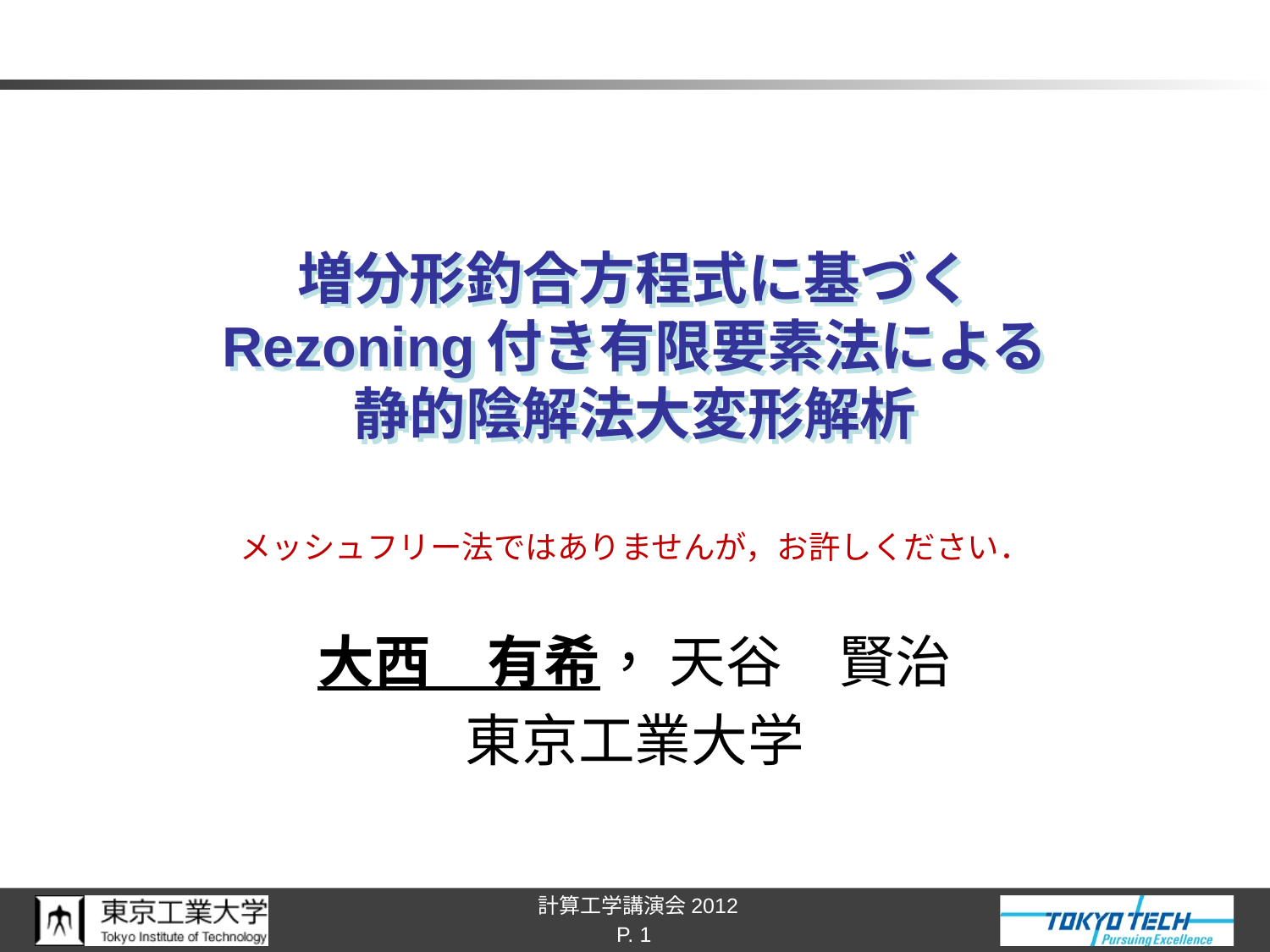

# 増分形釣合方程式に基づく Rezoning付き有限要素法による 静的陰解法大変形解析
メッシュフリー法ではありませんが，お許しください．
大西　有希， 天谷　賢治
東京工業大学

P. 1